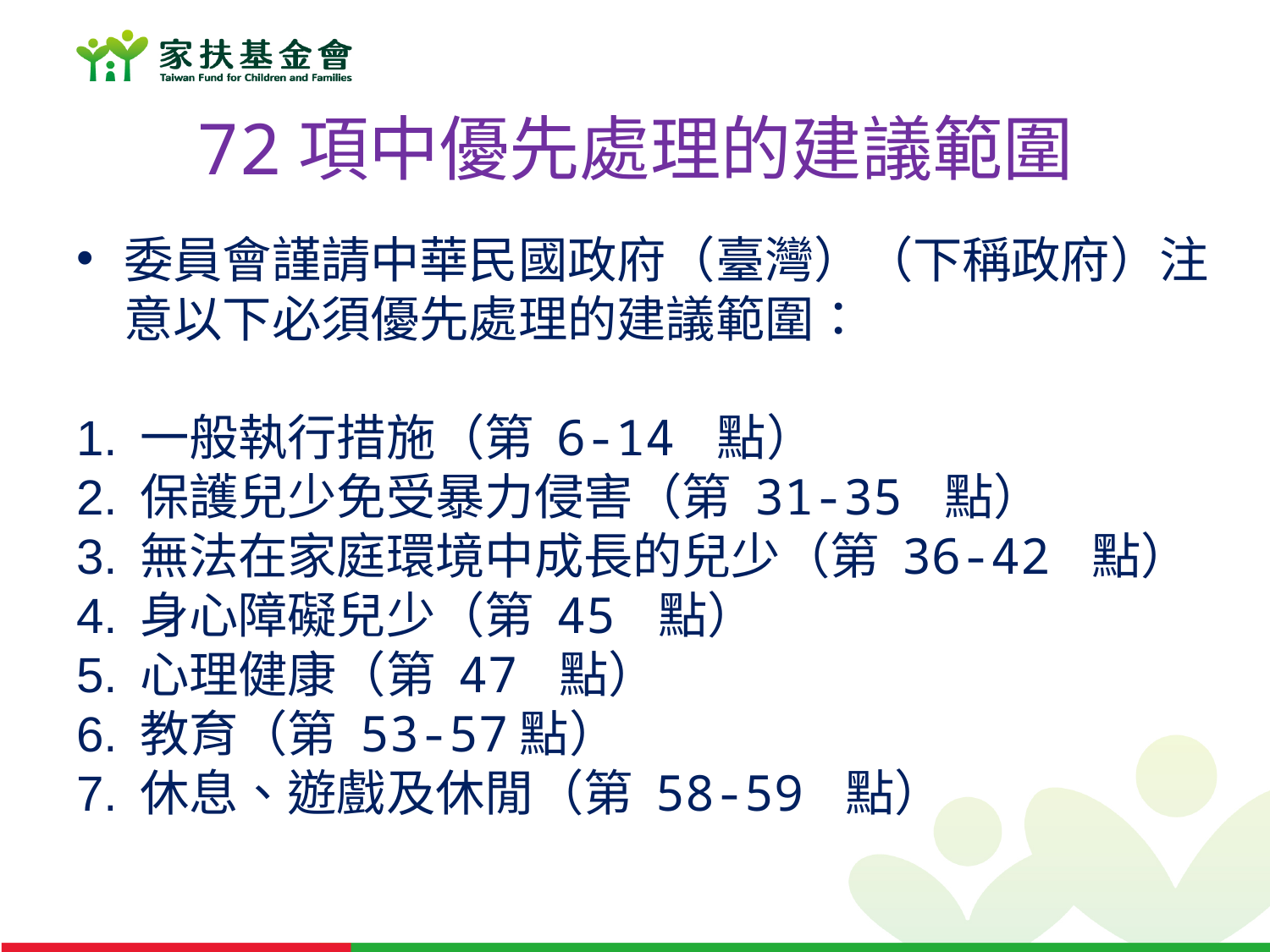

# 72項中優先處理的建議範圍
委員會謹請中華民國政府（臺灣）（下稱政府）注意以下必須優先處理的建議範圍：

一般執行措施（第 6-14 點）
保護兒少免受暴力侵害（第 31-35 點）
無法在家庭環境中成長的兒少（第 36-42 點）
身心障礙兒少（第 45 點）
心理健康（第 47 點）
教育（第 53-57點）
休息、遊戲及休閒（第 58-59 點）